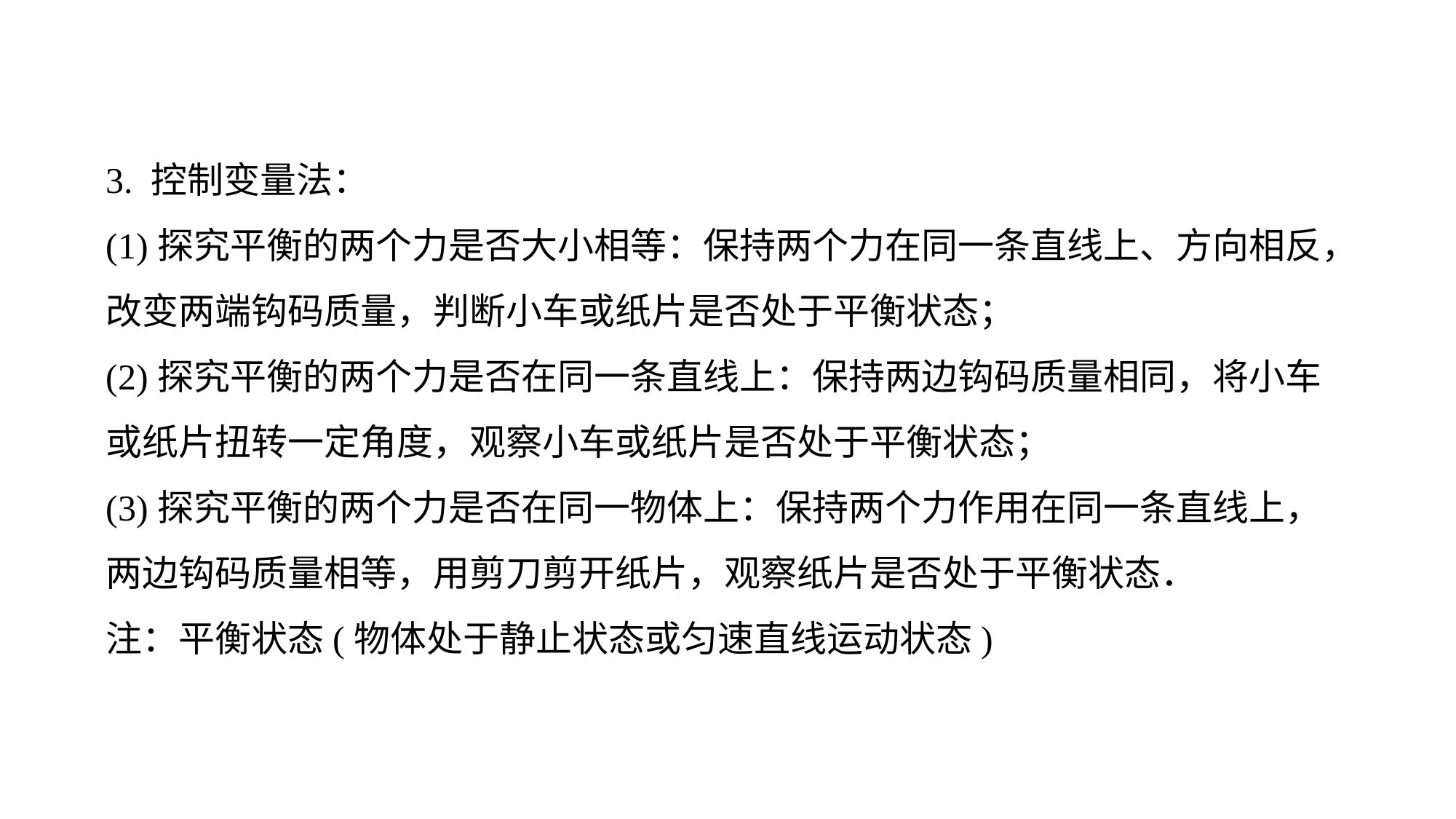

3. 控制变量法：
(1)探究平衡的两个力是否大小相等：保持两个力在同一条直线上、方向相反，改变两端钩码质量，判断小车或纸片是否处于平衡状态；
(2)探究平衡的两个力是否在同一条直线上：保持两边钩码质量相同，将小车或纸片扭转一定角度，观察小车或纸片是否处于平衡状态；
(3)探究平衡的两个力是否在同一物体上：保持两个力作用在同一条直线上，两边钩码质量相等，用剪刀剪开纸片，观察纸片是否处于平衡状态．
注：平衡状态(物体处于静止状态或匀速直线运动状态)